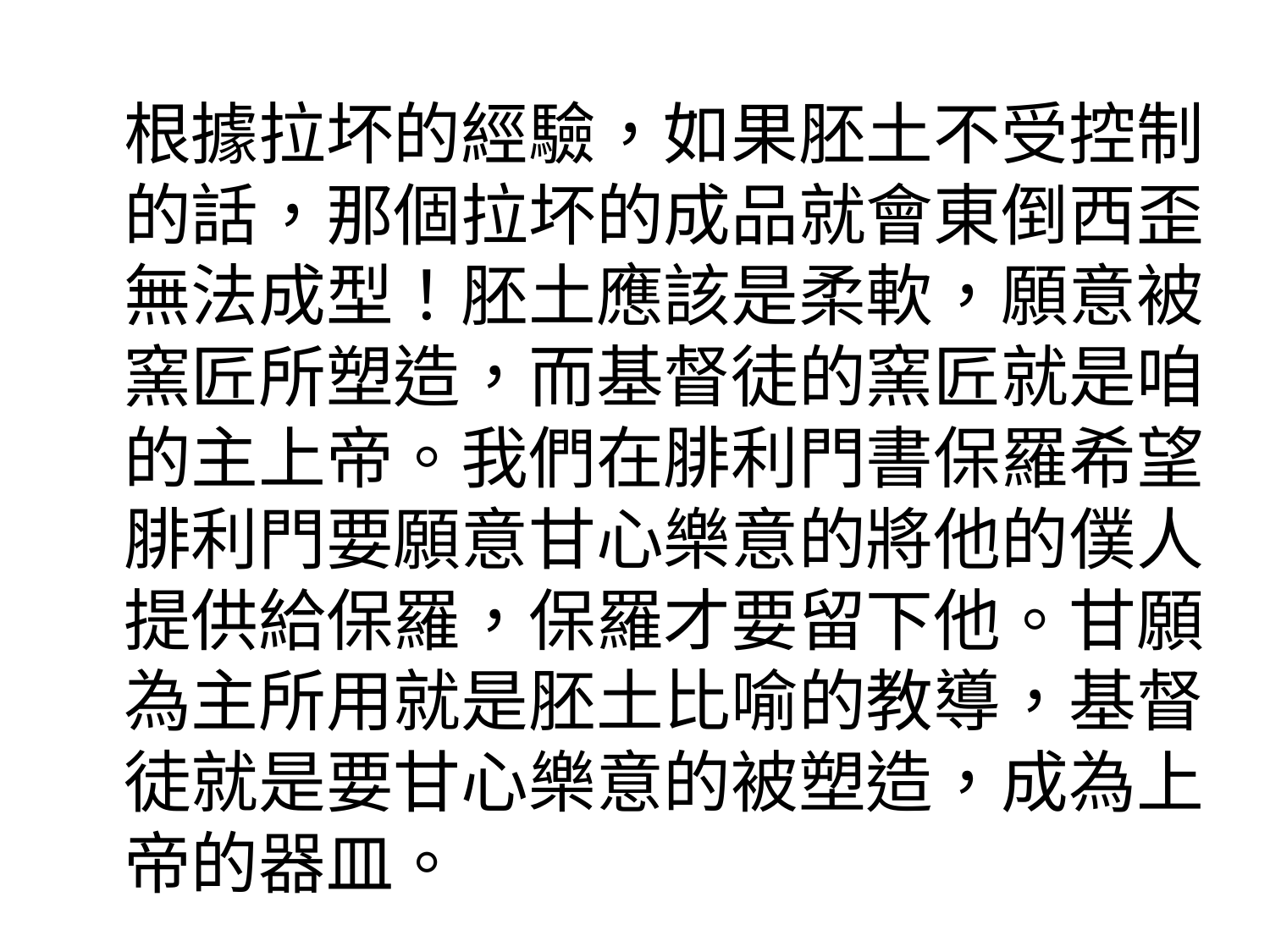

根據拉坏的經驗，如果胚土不受控制的話，那個拉坏的成品就會東倒西歪無法成型！胚土應該是柔軟，願意被窯匠所塑造，而基督徒的窯匠就是咱的主上帝。我們在腓利門書保羅希望腓利門要願意甘心樂意的將他的僕人提供給保羅，保羅才要留下他。甘願為主所用就是胚土比喻的教導，基督徒就是要甘心樂意的被塑造，成為上帝的器皿。